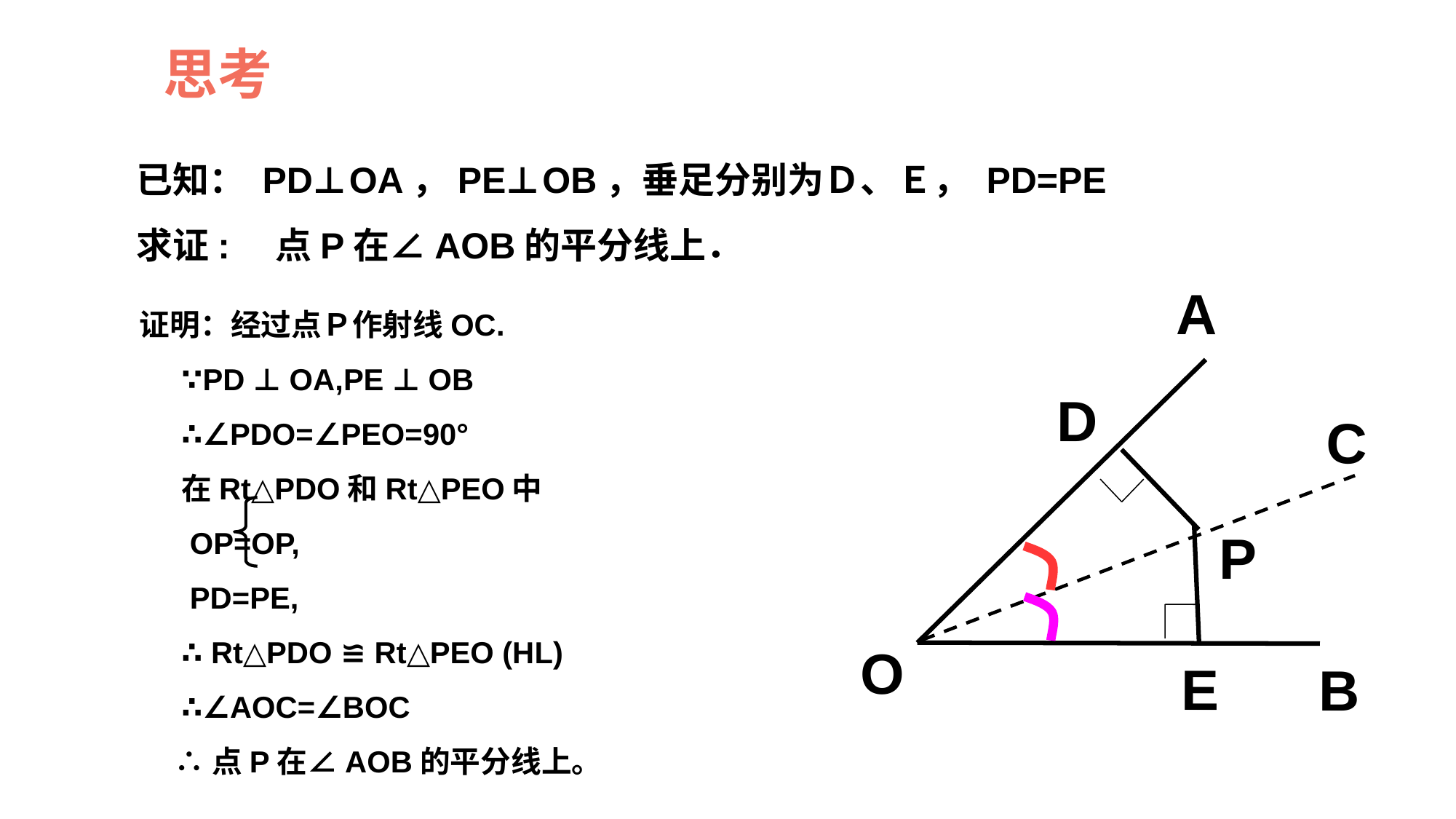

思考
已知： PD⊥OA，PE⊥OB，垂足分别为Ｄ、Ｅ， PD=PE
求证:　点P在∠AOB的平分线上．

证明：经过点Ｐ作射线OC.
     ∵PD ⊥ OA,PE ⊥ OB
     ∴∠PDO=∠PEO=90°
     在Rt△PDO和Rt△PEO中
      OP=OP,
      PD=PE,
     ∴ Rt△PDO ≌ Rt△PEO (HL)
     ∴∠AOC=∠BOC
     ∴点P在∠AOB的平分线上。

A

D

P

O

E
B
C